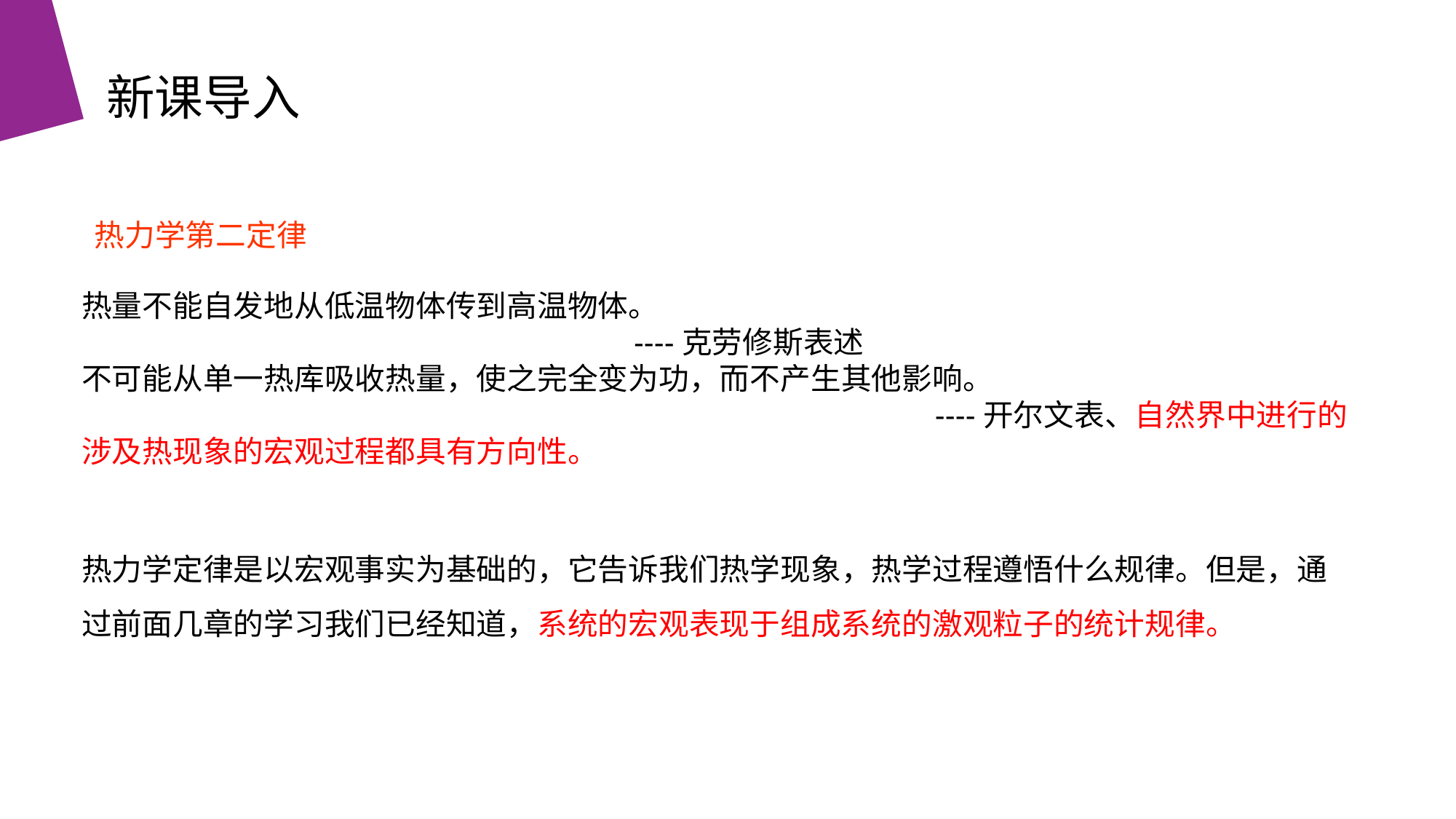

新课导入
 热力学第二定律
热量不能自发地从低温物体传到高温物体。
                                                                  ----克劳修斯表述
不可能从单一热库吸收热量，使之完全变为功，而不产生其他影响。
                                                                                                      ----开尔文表、自然界中进行的涉及热现象的宏观过程都具有方向性。
热力学定律是以宏观事实为基础的，它告诉我们热学现象，热学过程遵悟什么规律。但是，通过前面几章的学习我们已经知道，系统的宏观表现于组成系统的激观粒子的统计规律。